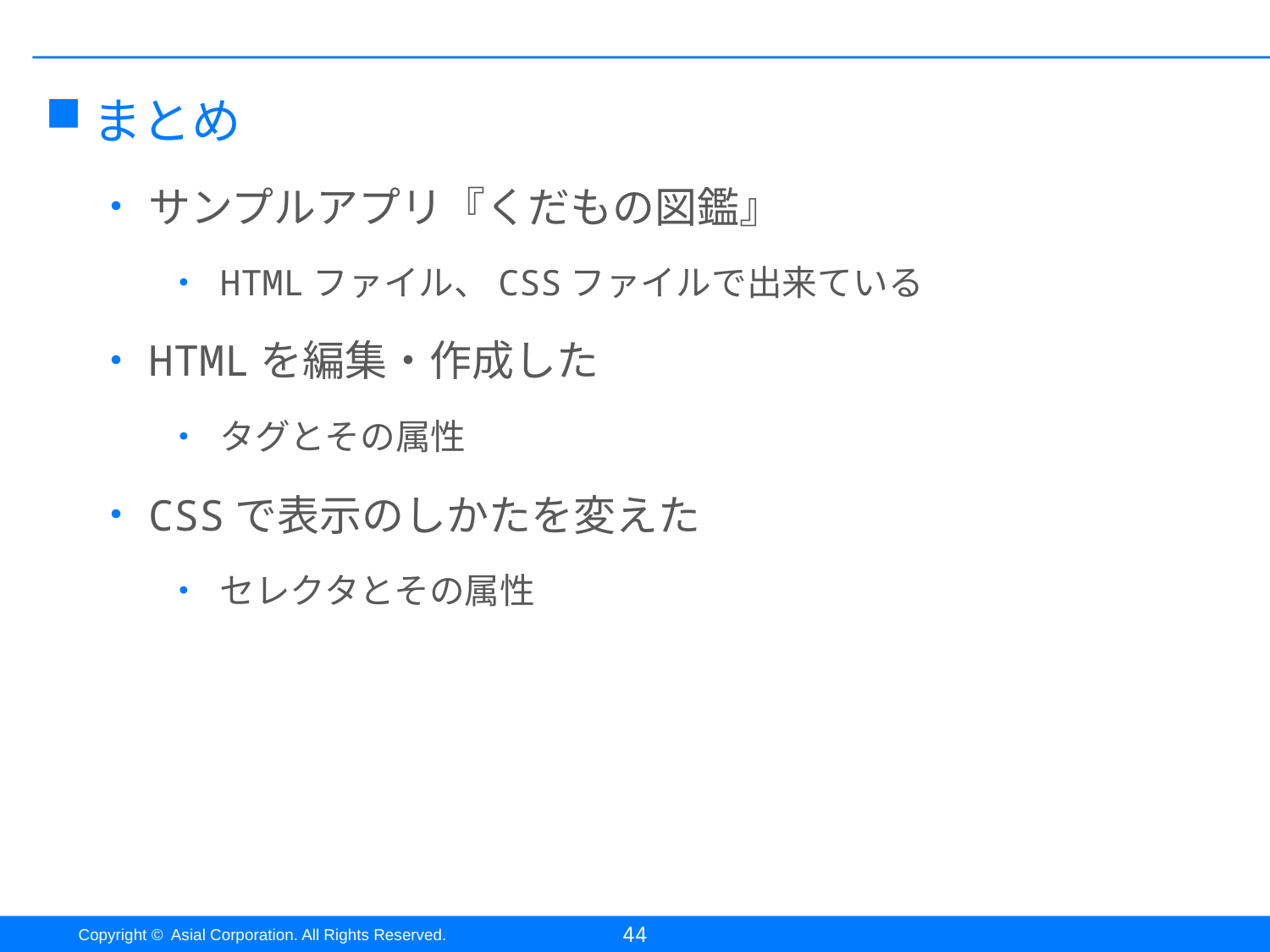

#

まとめ
サンプルアプリ『くだもの図鑑』
HTMLファイル、CSSファイルで出来ている
HTMLを編集・作成した
タグとその属性
CSSで表示のしかたを変えた
セレクタとその属性

44